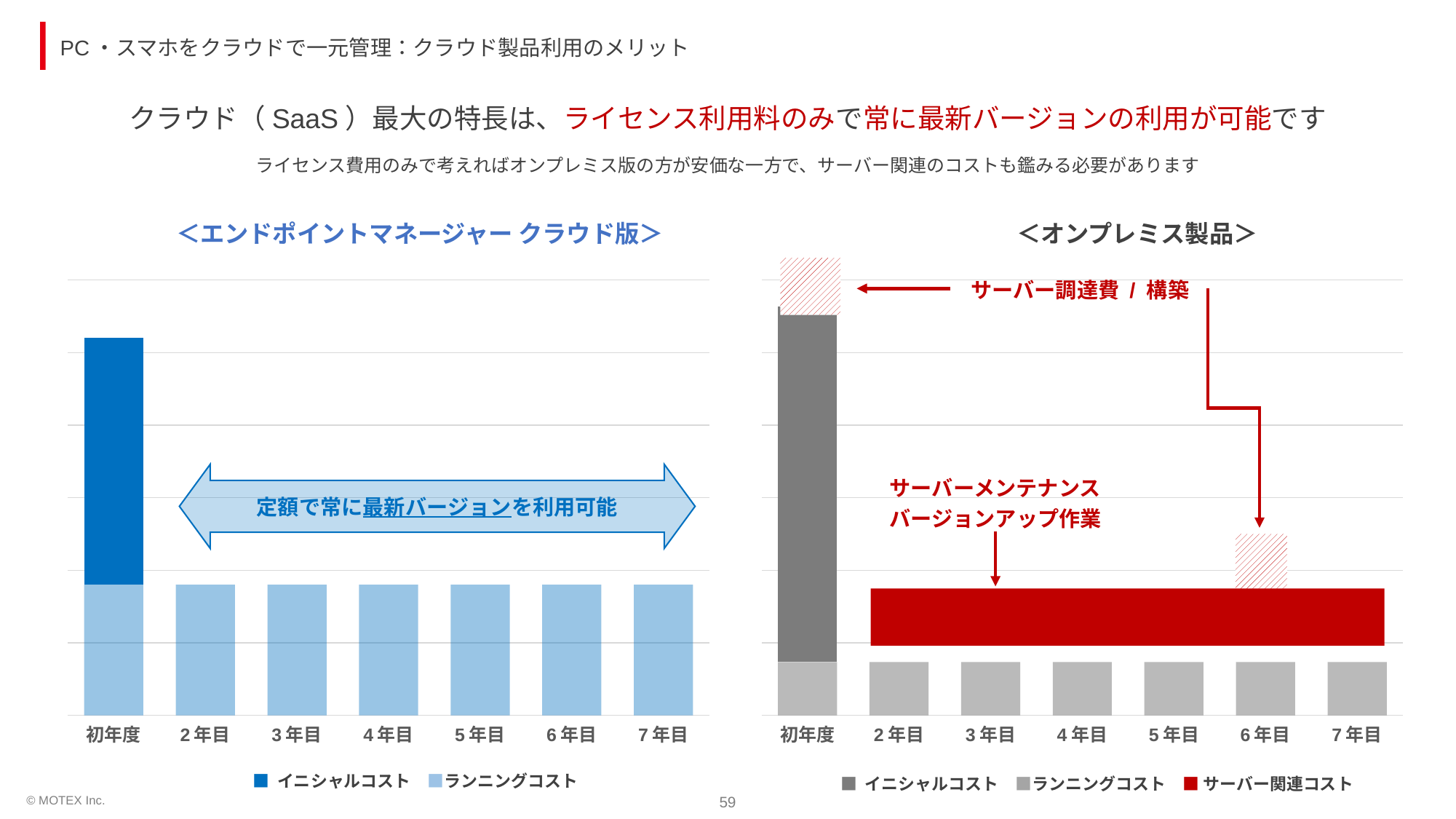

PC・スマホをクラウドで一元管理：クラウド製品利用のメリット
クラウド（SaaS）最大の特長は、ライセンス利用料のみで常に最新バージョンの利用が可能です
ライセンス費用のみで考えればオンプレミス版の方が安価な一方で、サーバー関連のコストも鑑みる必要があります
＜エンドポイントマネージャー クラウド版＞
＜オンプレミス製品＞

サーバー調達費 / 構築
サーバーメンテナンス
バージョンアップ作業

### Chart

| Category | 利用料 | 登録料 |
|---|---|---|
| 初年度 | 3600.0 | 6800.0 |
| 2年目 | 3600.0 | 0.0 |
| 3年目 | 3600.0 | 0.0 |
| 4年目 | 3600.0 | 0.0 |
| 5年目 | 3600.0 | 0.0 |
| 6年目 | 3600.0 | 0.0 |
| 7年目 | 3600.0 | 0.0 |

### Chart

| Category | 利用料 | 登録料 |
|---|---|---|
| 初年度 | 1470.0 | 9800.0 |
| 2年目 | 1470.0 | 0.0 |
| 3年目 | 1470.0 | 0.0 |
| 4年目 | 1470.0 | 0.0 |
| 5年目 | 1470.0 | 0.0 |
| 6年目 | 1470.0 | 0.0 |
| 7年目 | 1470.0 | 0.0 |
定額で常に最新バージョンを利用可能
■ イニシャルコスト　■ランニングコスト
■ イニシャルコスト　■ランニングコスト　■ サーバー関連コスト